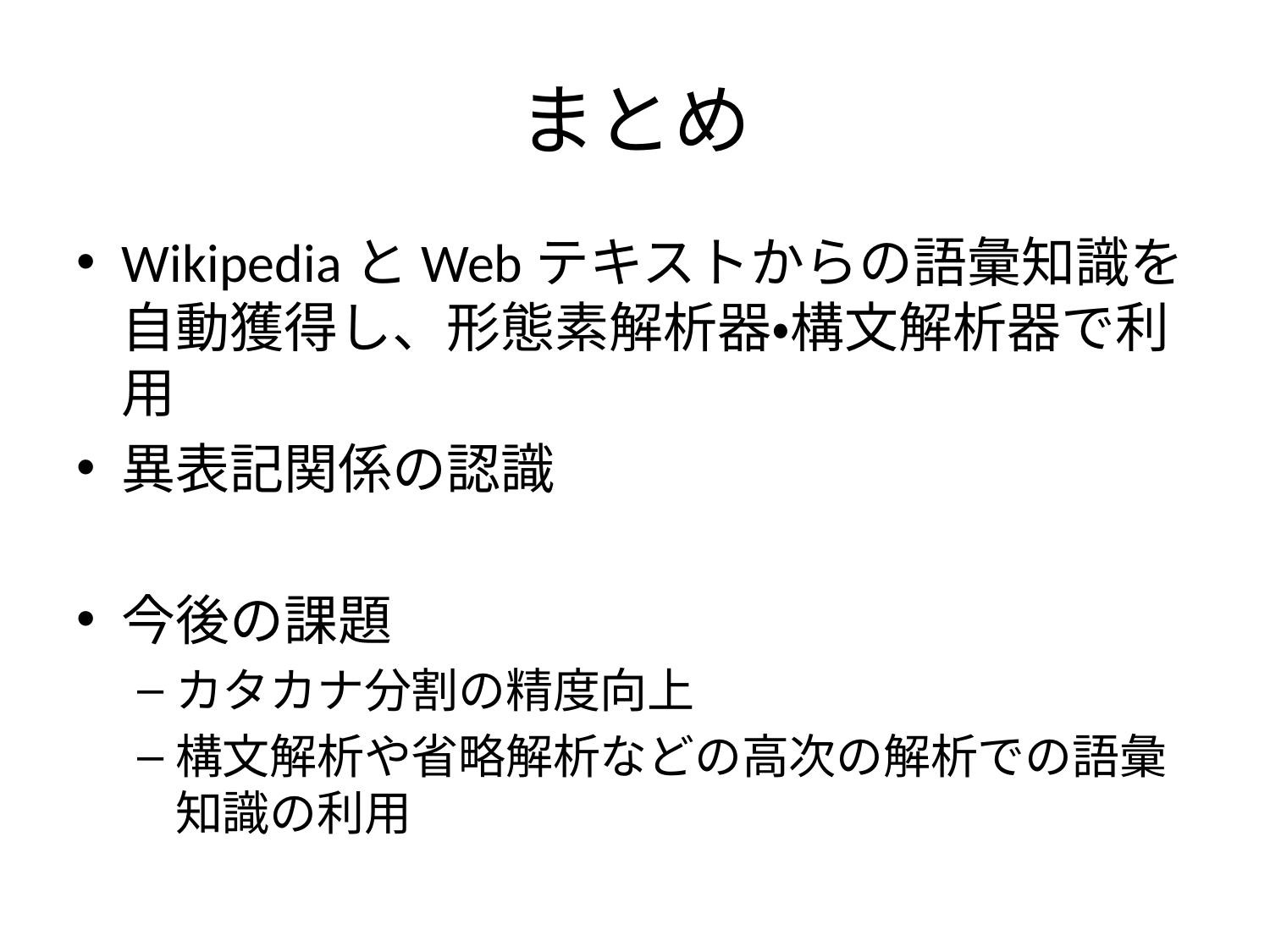

# まとめ
WikipediaとWebテキストからの語彙知識を自動獲得し、形態素解析器・構文解析器で利用
異表記関係の認識

今後の課題
カタカナ分割の精度向上
構文解析や省略解析などの高次の解析での語彙知識の利用